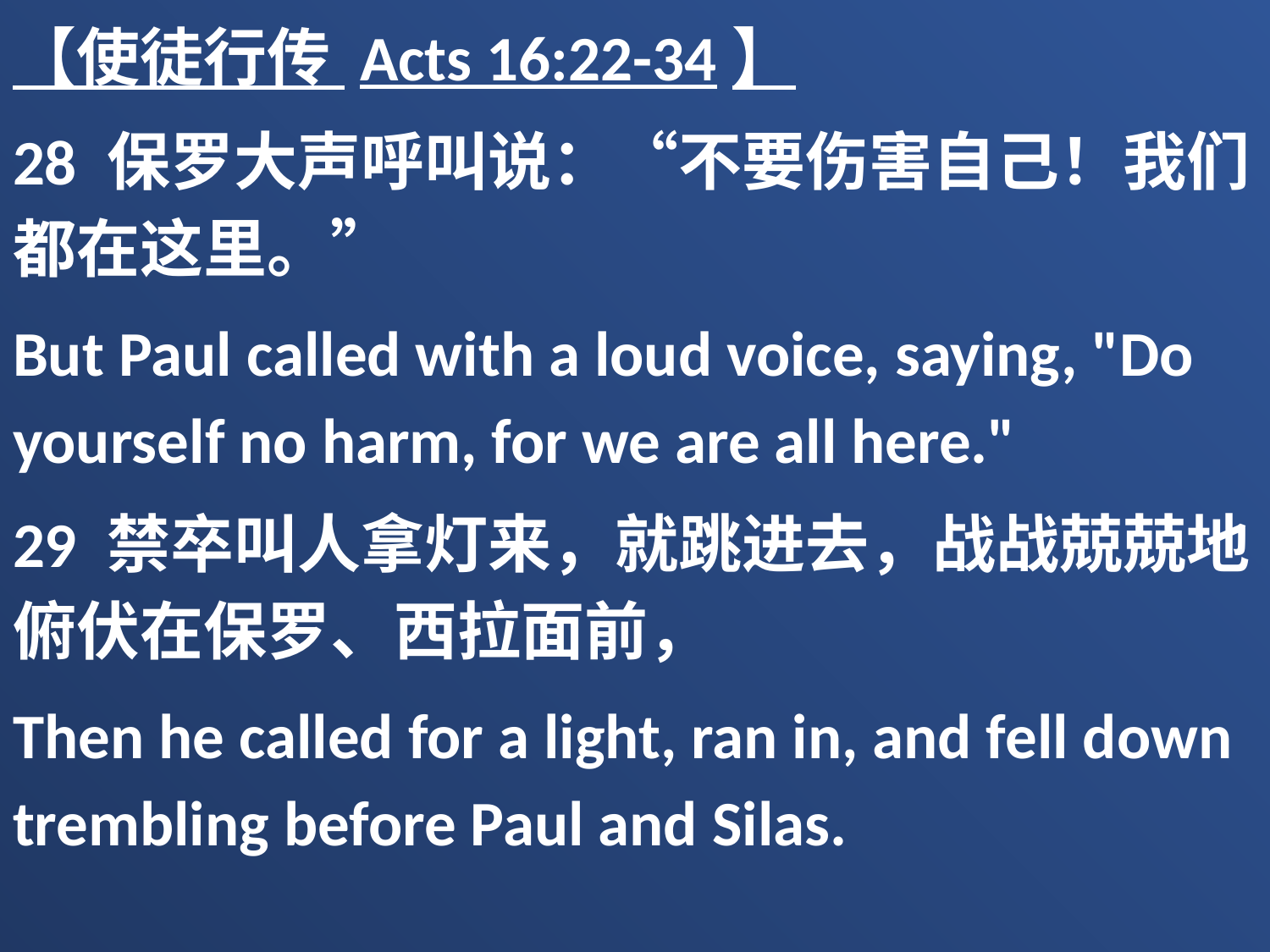

【使徒行传 Acts 16:22-34】
28 保罗大声呼叫说：“不要伤害自己！我们都在这里。”
But Paul called with a loud voice, saying, "Do yourself no harm, for we are all here."
29 禁卒叫人拿灯来，就跳进去，战战兢兢地俯伏在保罗、西拉面前，
Then he called for a light, ran in, and fell down trembling before Paul and Silas.